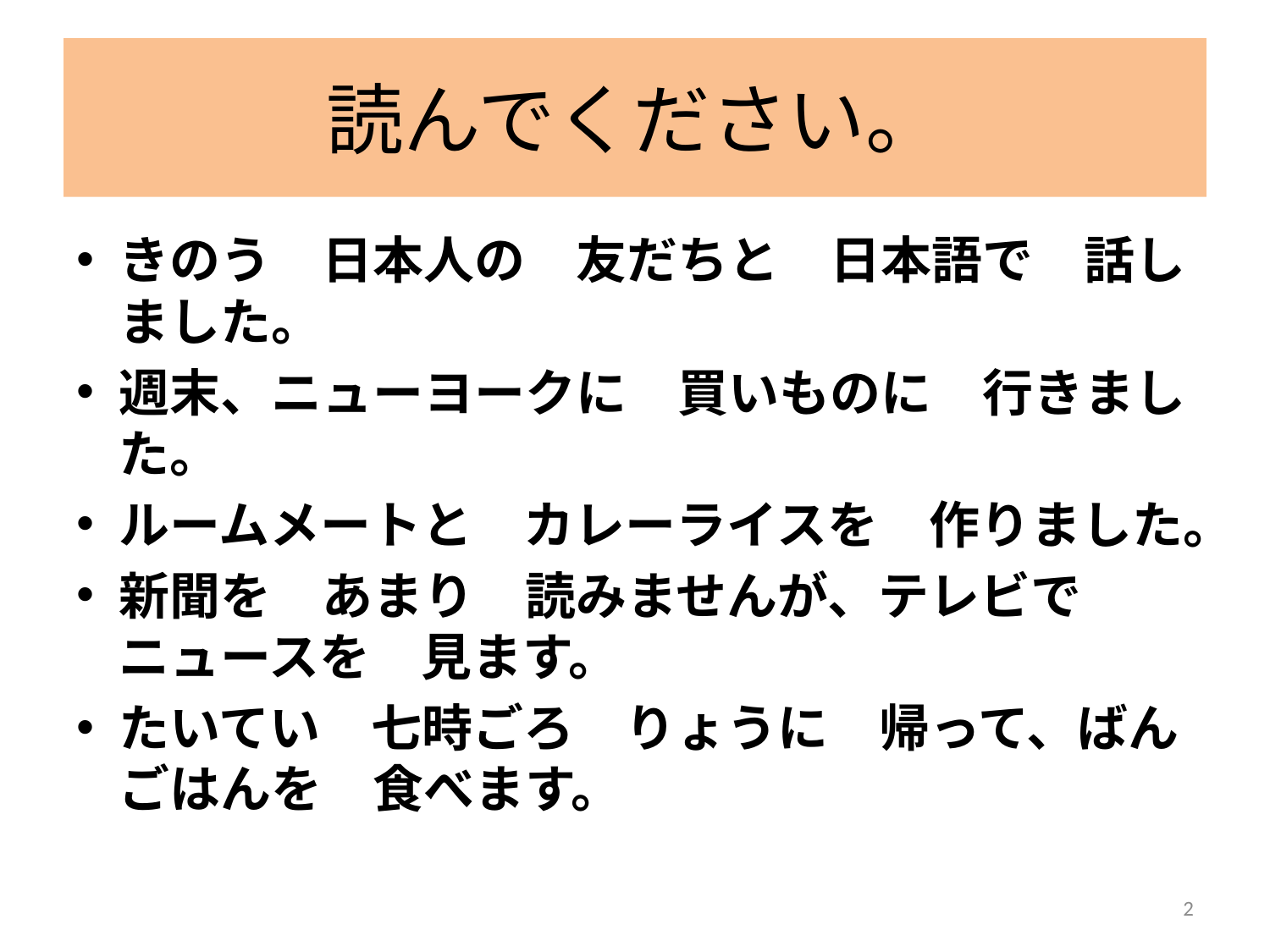

# 読んでください。
きのう　日本人の　友だちと　日本語で　話しました。
週末、ニューヨークに　買いものに　行きました。
ルームメートと　カレーライスを　作りました。
新聞を　あまり　読みませんが、テレビで　ニュースを　見ます。
たいてい　七時ごろ　りょうに　帰って、ばんごはんを　食べます。
2